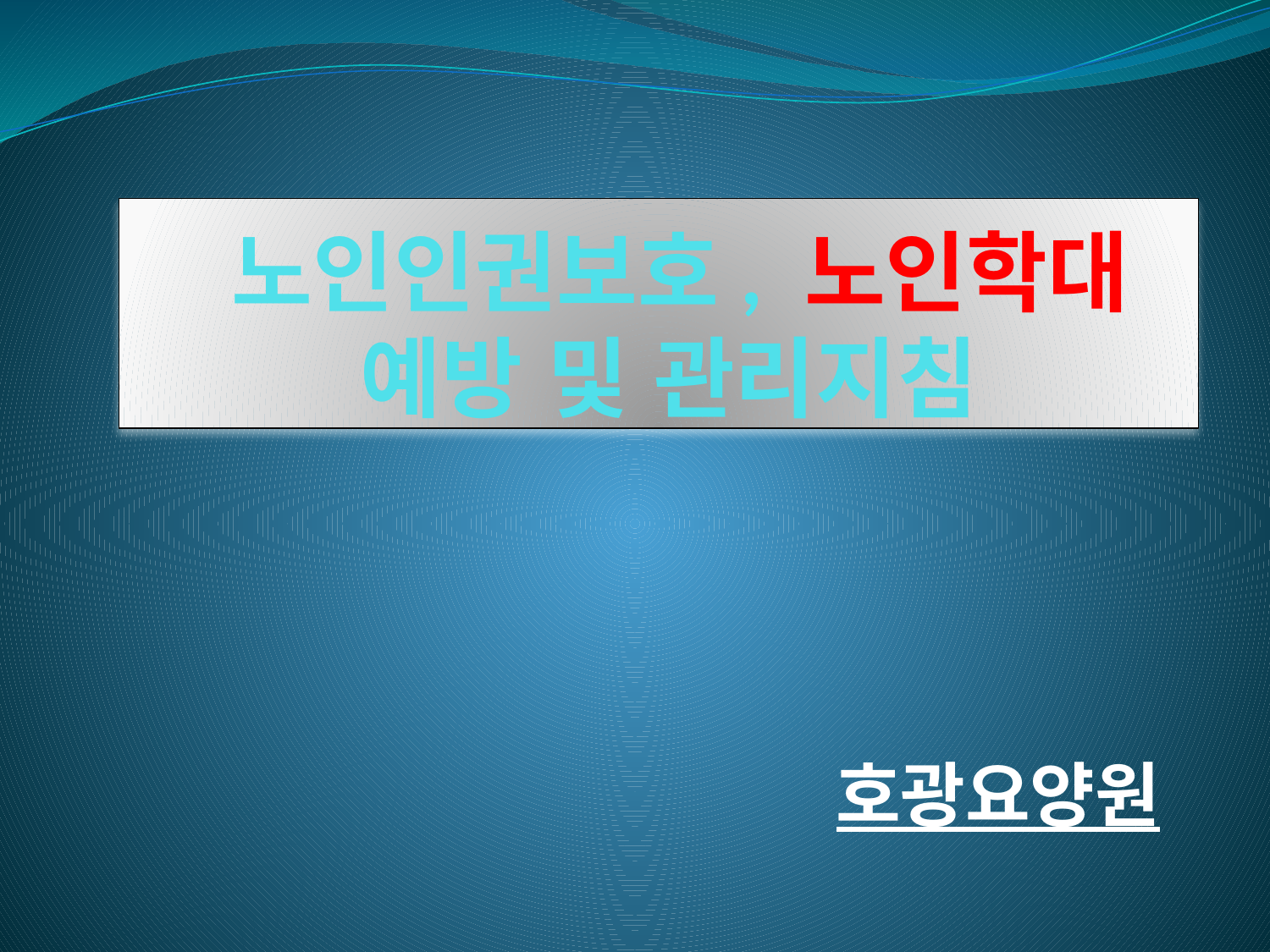

# 노인인권보호, 노인학대 예방 및 관리지침

호광요양원